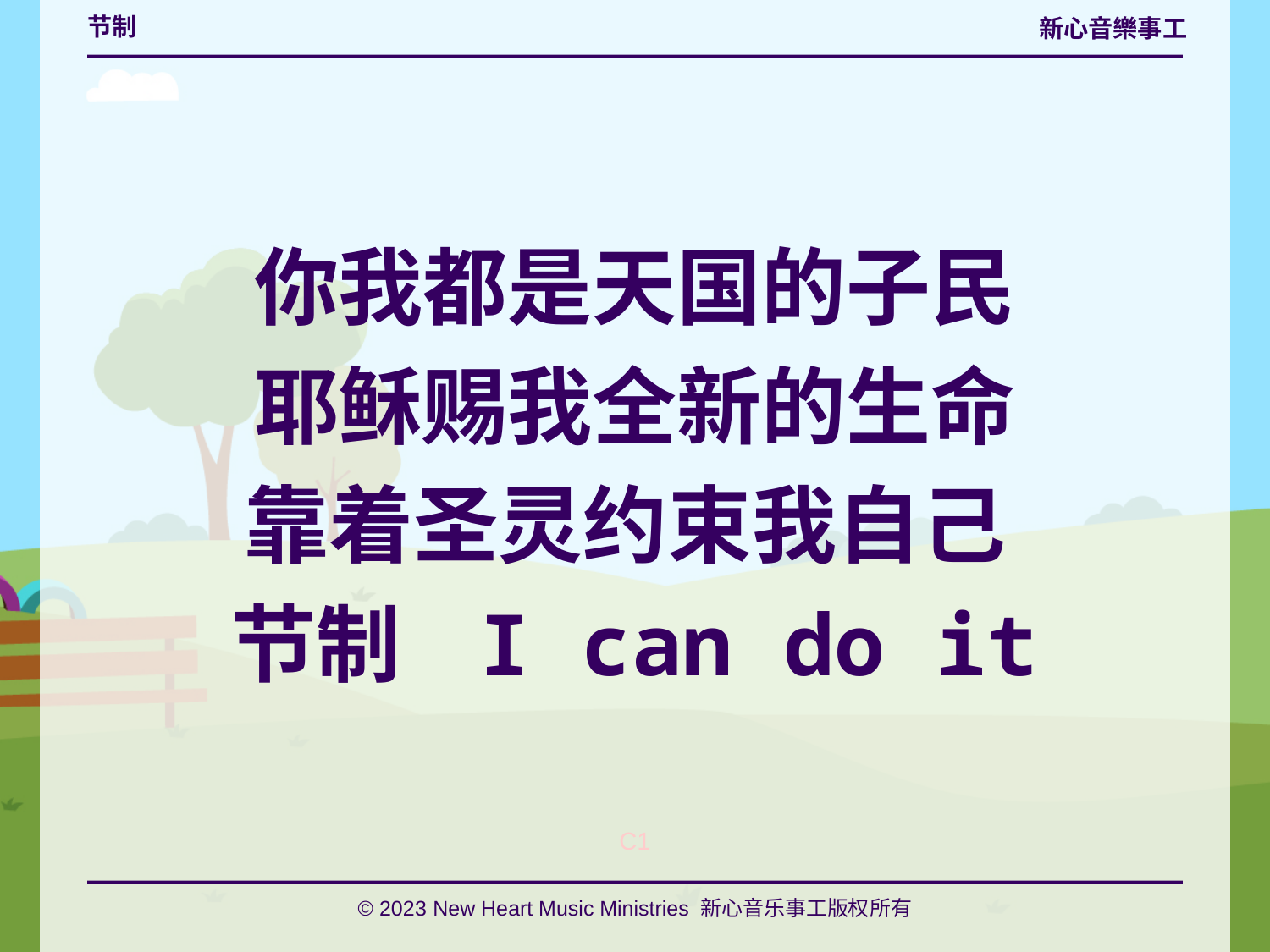

# 节制
你我都是天国的子民
耶稣赐我全新的生命
靠着圣灵约束我自己
节制   I can do it
C1
© 2023 New Heart Music Ministries 新心音乐事工版权所有